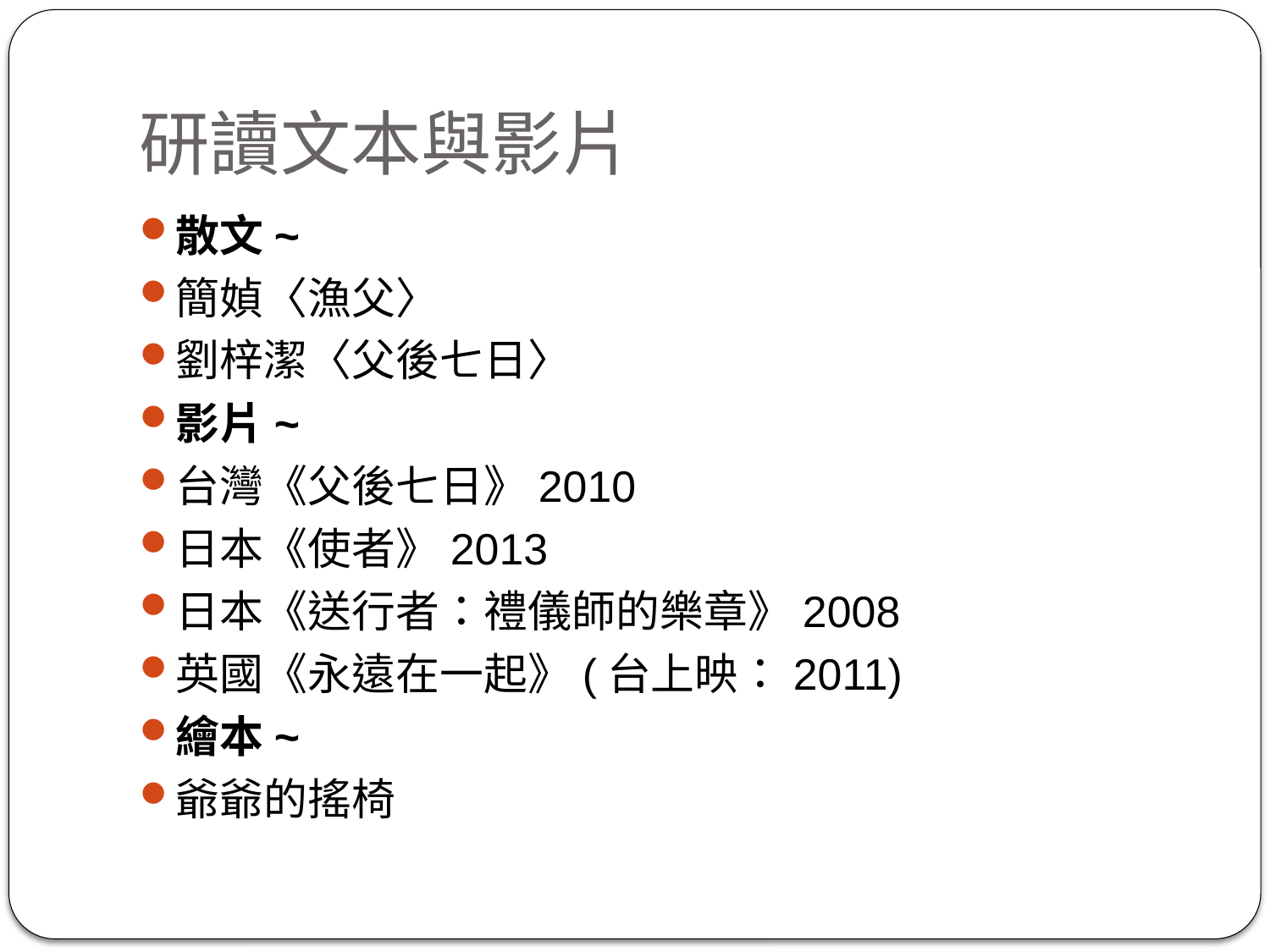

# 研讀文本與影片
散文~
簡媜〈漁父〉
劉梓潔〈父後七日〉
影片~
台灣《父後七日》2010
日本《使者》2013
日本《送行者：禮儀師的樂章》2008
英國《永遠在一起》(台上映：2011)
繪本~
爺爺的搖椅